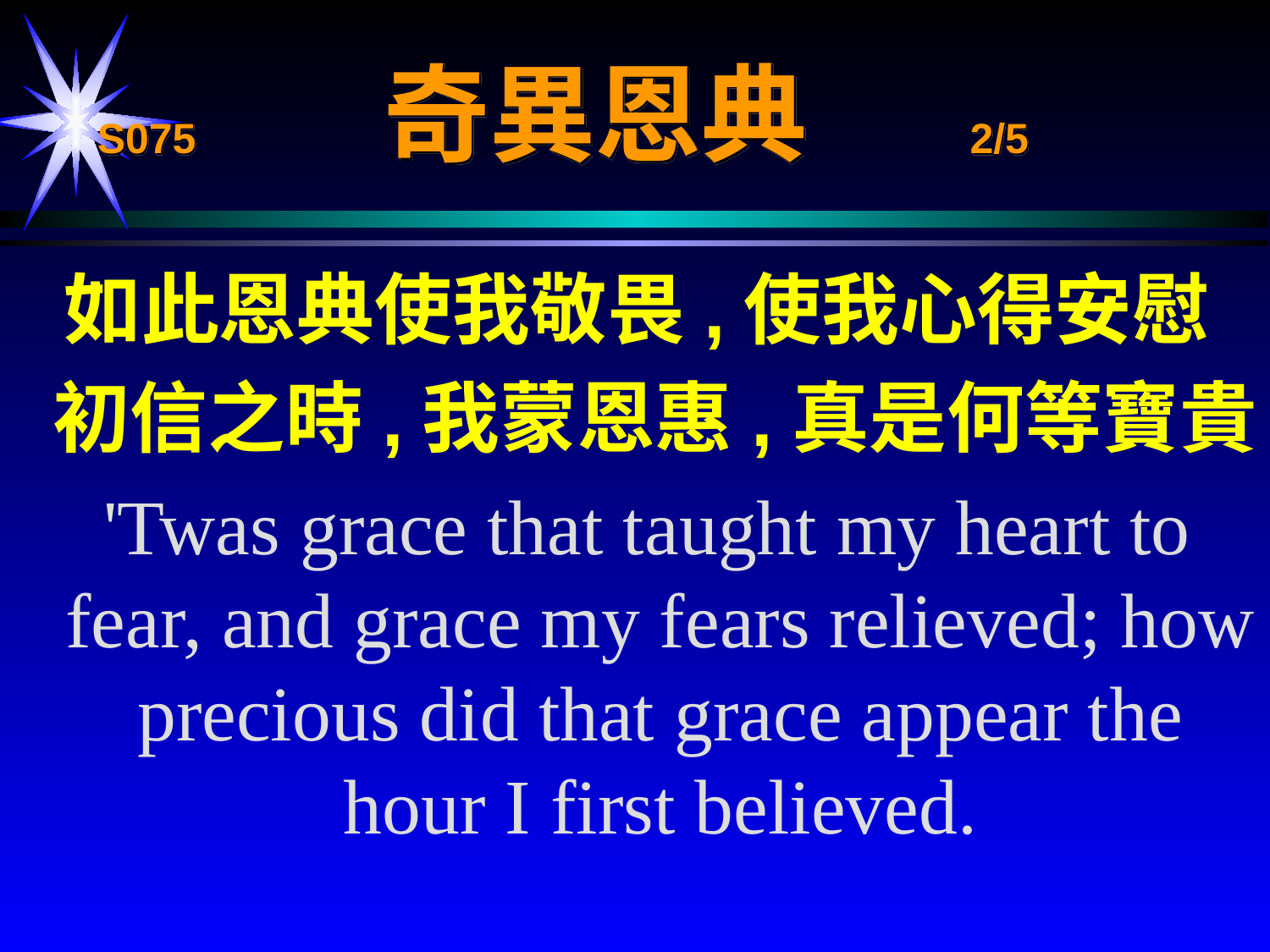

# S075               奇異恩典                2/5
如此恩典使我敬畏,使我心得安慰
 初信之時,我蒙恩惠,真是何等寶貴
 'Twas grace that taught my heart to fear, and grace my fears relieved; how precious did that grace appear the hour I first believed.